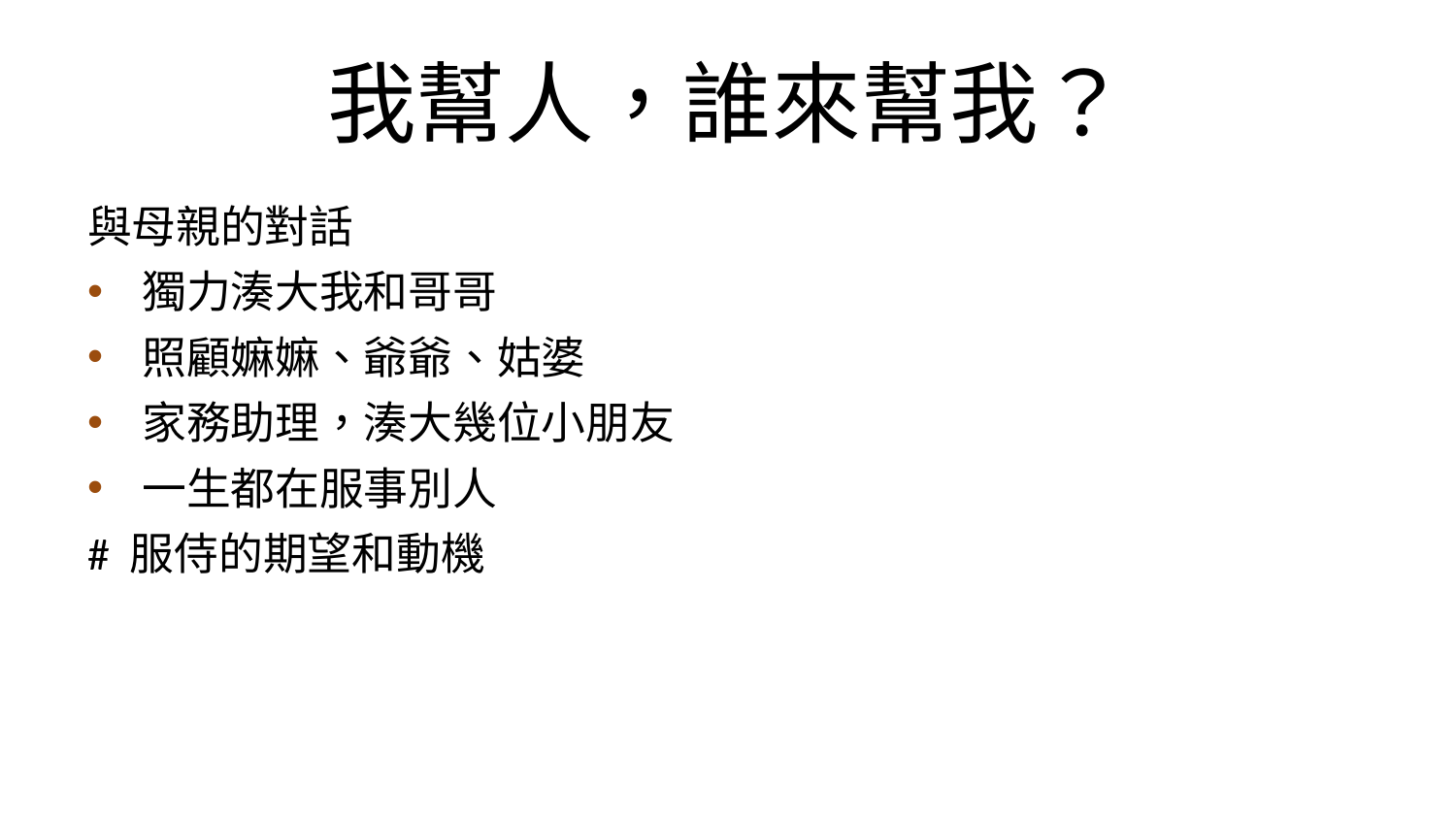

# 我幫人，誰來幫我？
與母親的對話
獨力湊大我和哥哥
照顧嫲嫲、爺爺、姑婆
家務助理，湊大幾位小朋友
一生都在服事別人
# 服侍的期望和動機